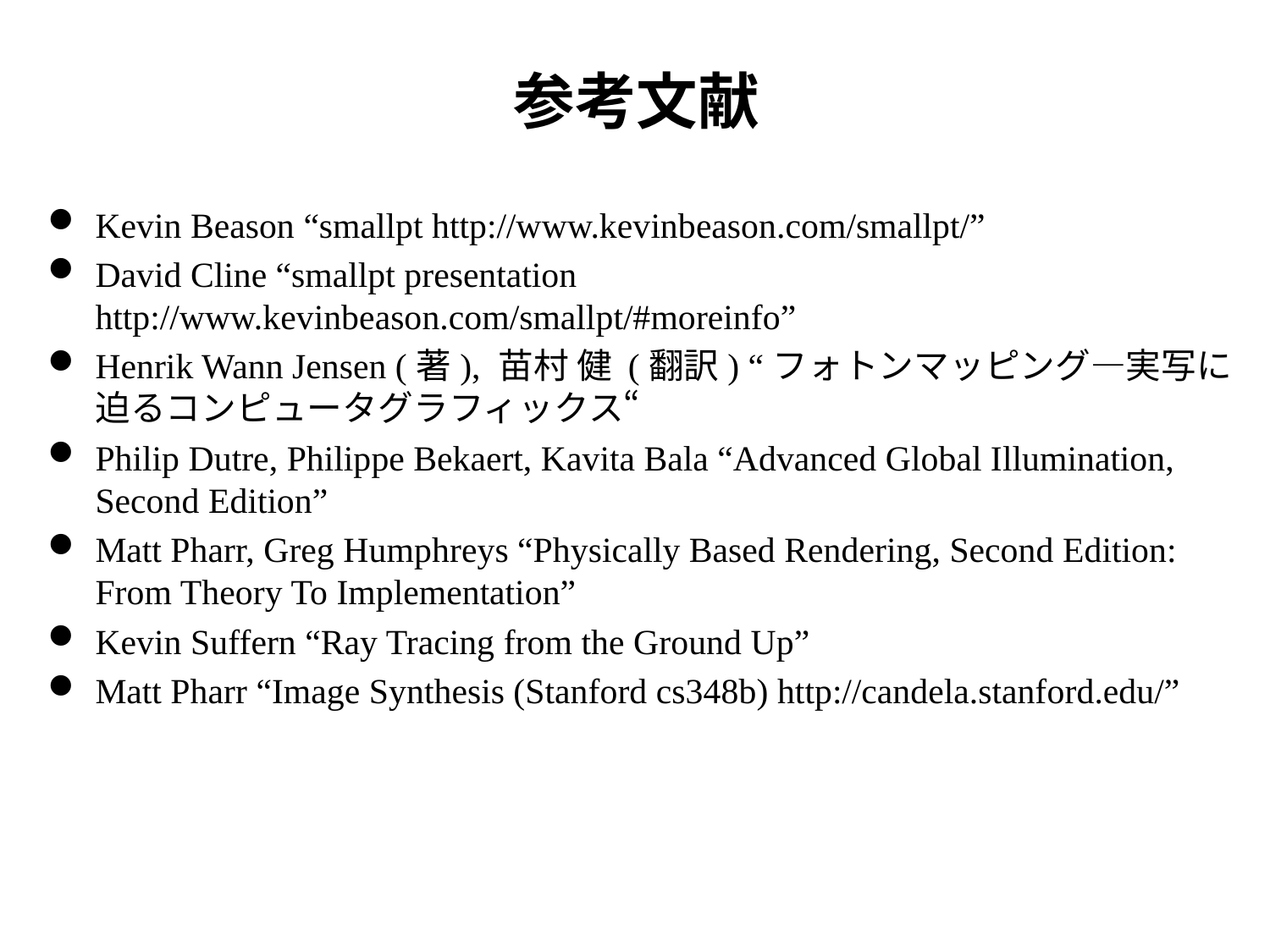

# 参考文献
Kevin Beason “smallpt http://www.kevinbeason.com/smallpt/”
David Cline “smallpt presentation http://www.kevinbeason.com/smallpt/#moreinfo”
Henrik Wann Jensen (著), 苗村 健 (翻訳) “フォトンマッピング―実写に迫るコンピュータグラフィックス“
Philip Dutre, Philippe Bekaert, Kavita Bala “Advanced Global Illumination, Second Edition”
Matt Pharr, Greg Humphreys “Physically Based Rendering, Second Edition: From Theory To Implementation”
Kevin Suffern “Ray Tracing from the Ground Up”
Matt Pharr “Image Synthesis (Stanford cs348b) http://candela.stanford.edu/”